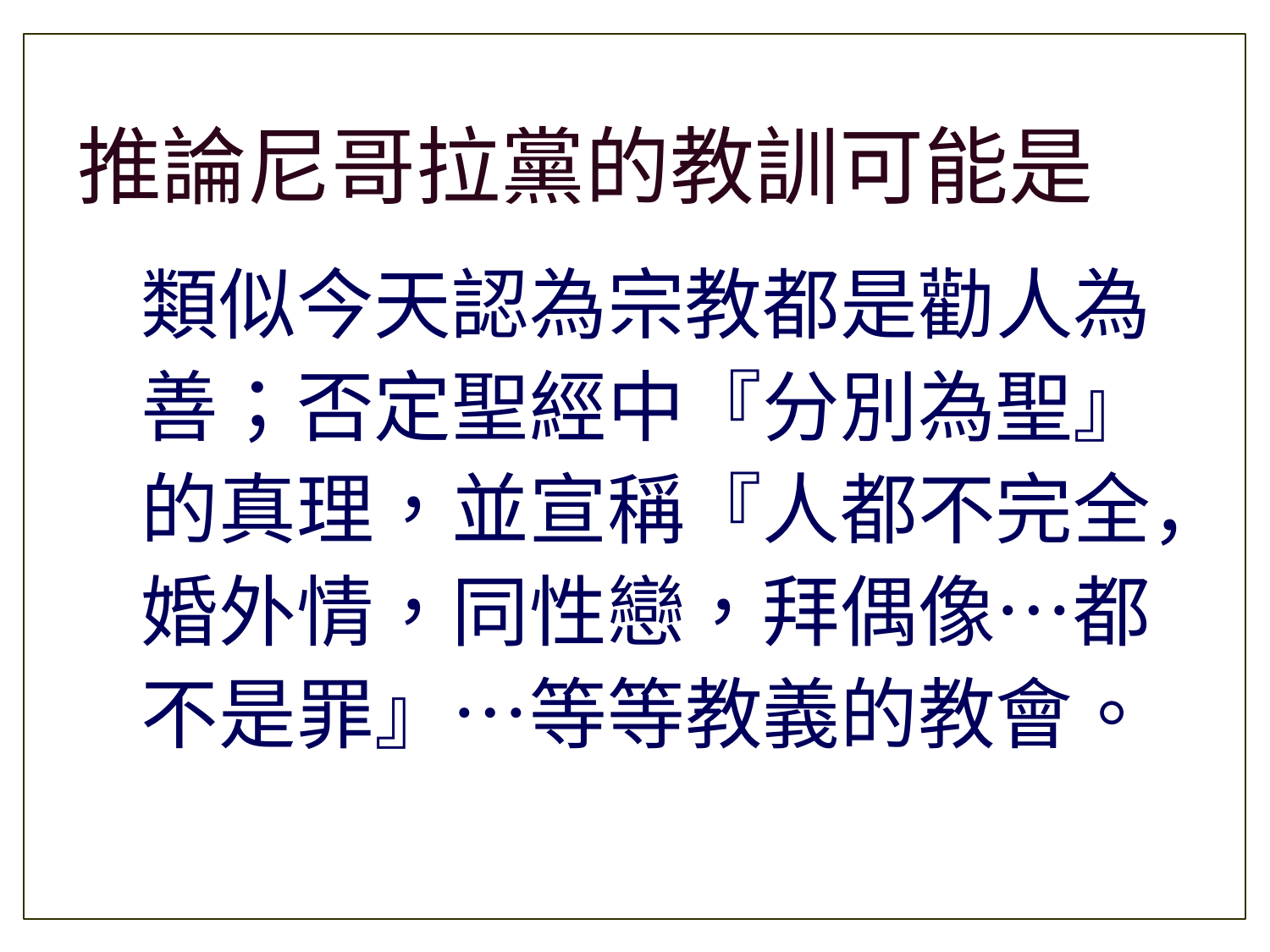

推論尼哥拉黨的教訓可能是
類似今天認為宗教都是勸人為善；否定聖經中『分別為聖』的真理，並宣稱『人都不完全，婚外情，同性戀，拜偶像…都不是罪』…等等教義的教會。